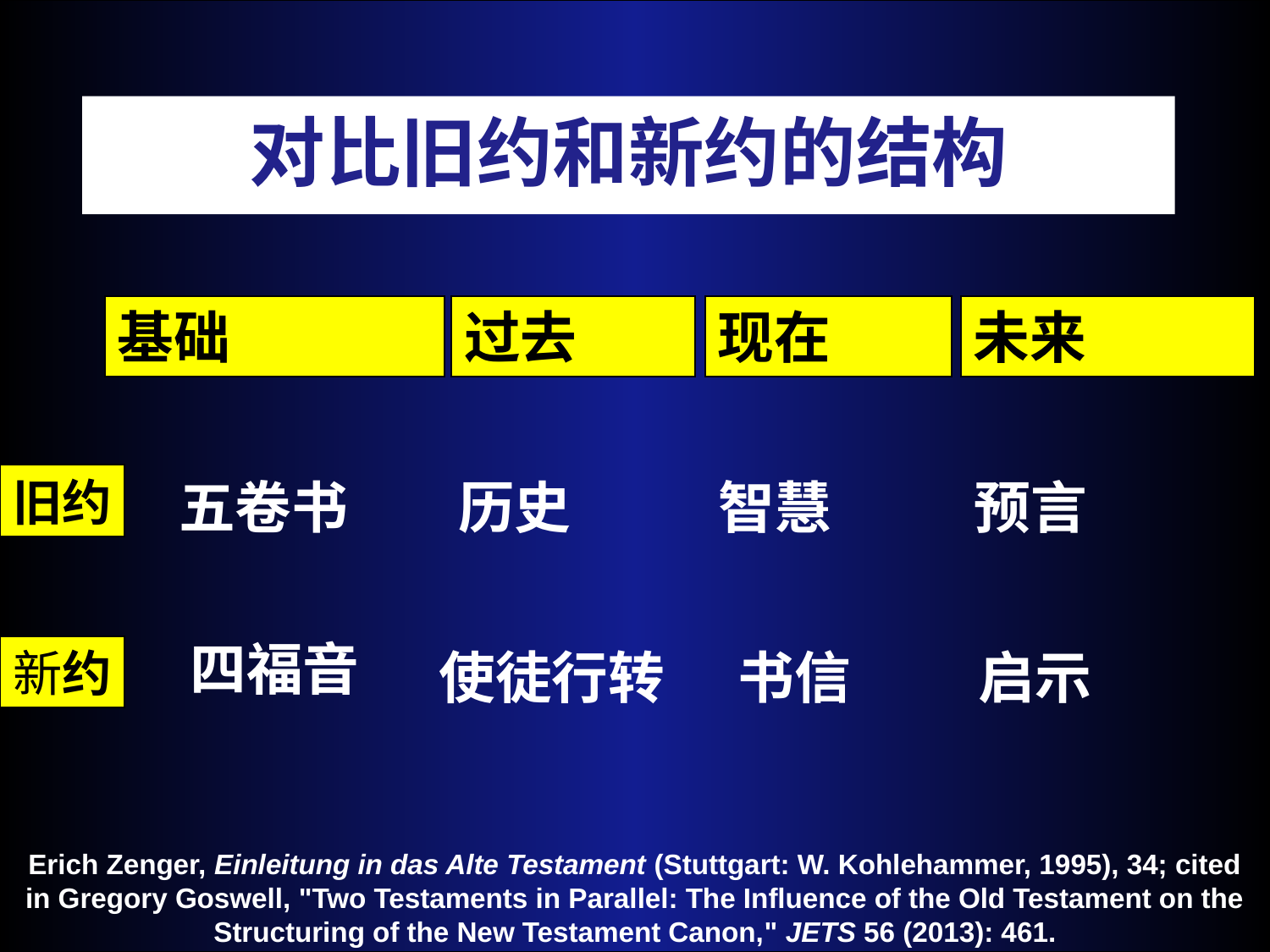

# 对比旧约和新约的结构
基础
过去
现在
未来
旧约
五卷书
历史
智慧
预言
四福音
使徒行转
书信
启示
新约
Erich Zenger, Einleitung in das Alte Testament (Stuttgart: W. Kohlehammer, 1995), 34; cited in Gregory Goswell, "Two Testaments in Parallel: The Influence of the Old Testament on the Structuring of the New Testament Canon," JETS 56 (2013): 461.